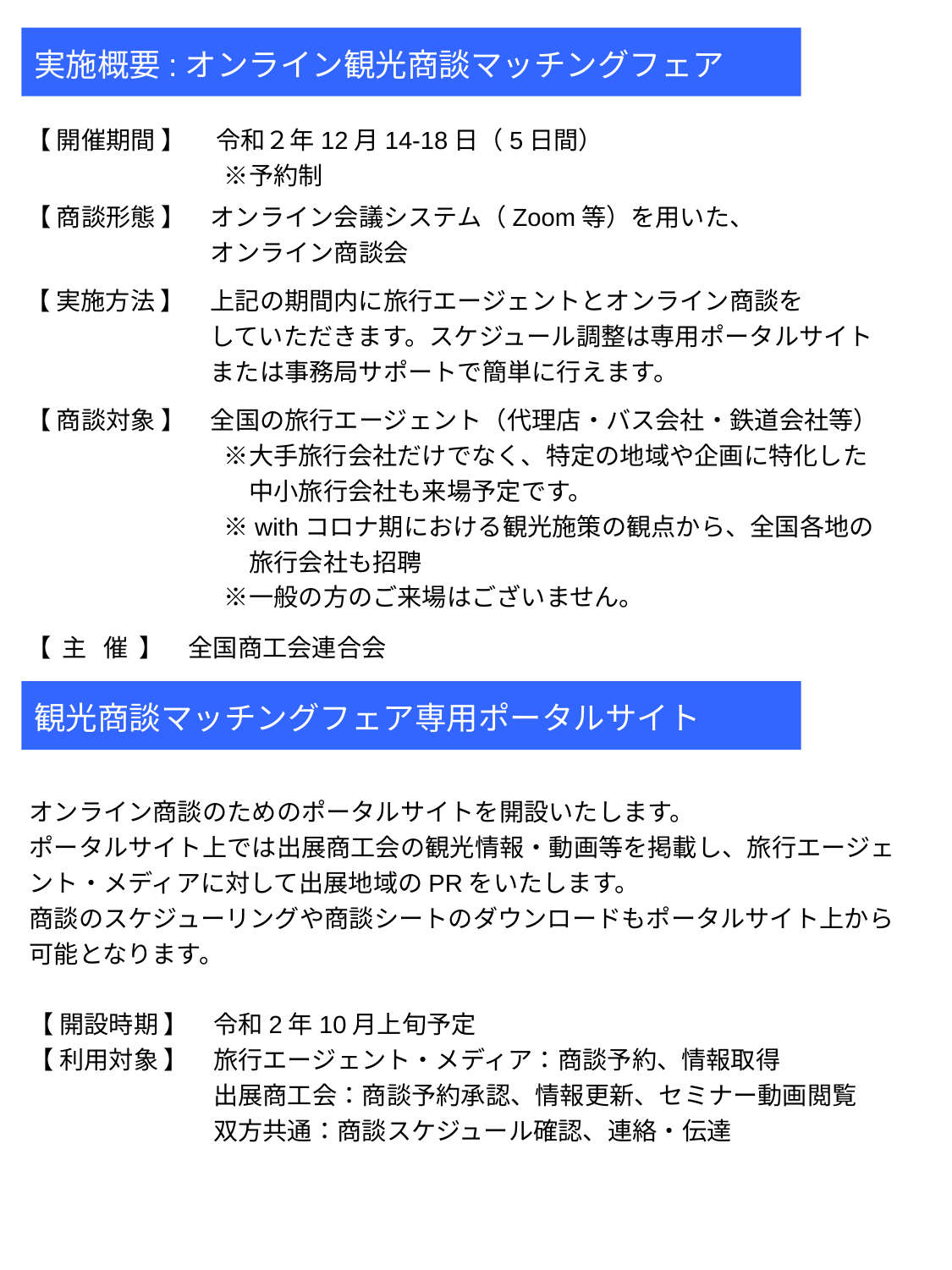

実施概要:オンライン観光商談マッチングフェア
【 開催期間 】　 令和２年12月14-18日（5日間）
　　　　　　　　※予約制
【 商談形態 】　オンライン会議システム（Zoom等）を用いた、
　　　　　　　  オンライン商談会
【 実施方法 】　上記の期間内に旅行エージェントとオンライン商談を
　　　　　　　  していただきます。スケジュール調整は専用ポータルサイト
　　　　　　　  または事務局サポートで簡単に行えます。
【 商談対象 】　全国の旅行エージェント（代理店・バス会社・鉄道会社等）
　　　　　　　　※大手旅行会社だけでなく、特定の地域や企画に特化した
　　　　　　　　　中小旅行会社も来場予定です。
　　　　　　　　※withコロナ期における観光施策の観点から、全国各地の
　　　　　　　　　旅行会社も招聘
　　　　　　　　※一般の方のご来場はございません。

【  主   催  】　全国商工会連合会
観光商談マッチングフェア専用ポータルサイト
オンライン商談のためのポータルサイトを開設いたします。
ポータルサイト上では出展商工会の観光情報・動画等を掲載し、旅行エージェント・メディアに対して出展地域のPRをいたします。
商談のスケジューリングや商談シートのダウンロードもポータルサイト上から可能となります。

【 開設時期 】　令和2年10月上旬予定
【 利用対象 】　旅行エージェント・メディア：商談予約、情報取得
　　　　　　　  出展商工会：商談予約承認、情報更新、セミナー動画閲覧
　　　　　　　  双方共通：商談スケジュール確認、連絡・伝達